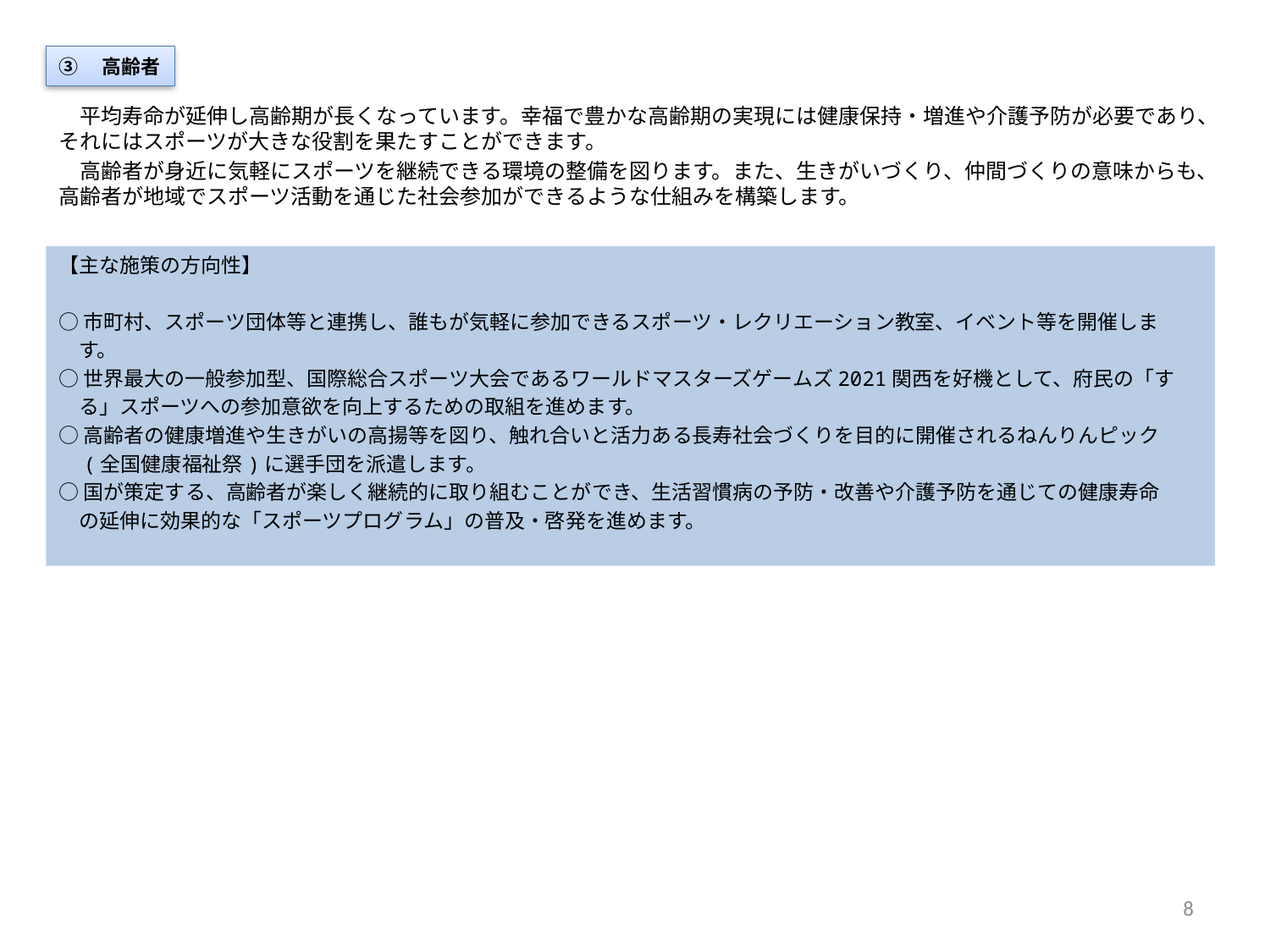

③　高齢者
　平均寿命が延伸し高齢期が長くなっています。幸福で豊かな高齢期の実現には健康保持・増進や介護予防が必要であり、それにはスポーツが大きな役割を果たすことができます。
　高齢者が身近に気軽にスポーツを継続できる環境の整備を図ります。また、生きがいづくり、仲間づくりの意味からも、高齢者が地域でスポーツ活動を通じた社会参加ができるような仕組みを構築します。
【主な施策の方向性】

○市町村、スポーツ団体等と連携し、誰もが気軽に参加できるスポーツ・レクリエーション教室、イベント等を開催しま
　す。
○世界最大の一般参加型、国際総合スポーツ大会であるワールドマスターズゲームズ2021関西を好機として、府民の「す
　る」スポーツへの参加意欲を向上するための取組を進めます。
○高齢者の健康増進や生きがいの高揚等を図り、触れ合いと活力ある長寿社会づくりを目的に開催されるねんりんピック
　(全国健康福祉祭)に選手団を派遣します。
○国が策定する、高齢者が楽しく継続的に取り組むことができ、生活習慣病の予防・改善や介護予防を通じての健康寿命
　の延伸に効果的な「スポーツプログラム」の普及・啓発を進めます。
8